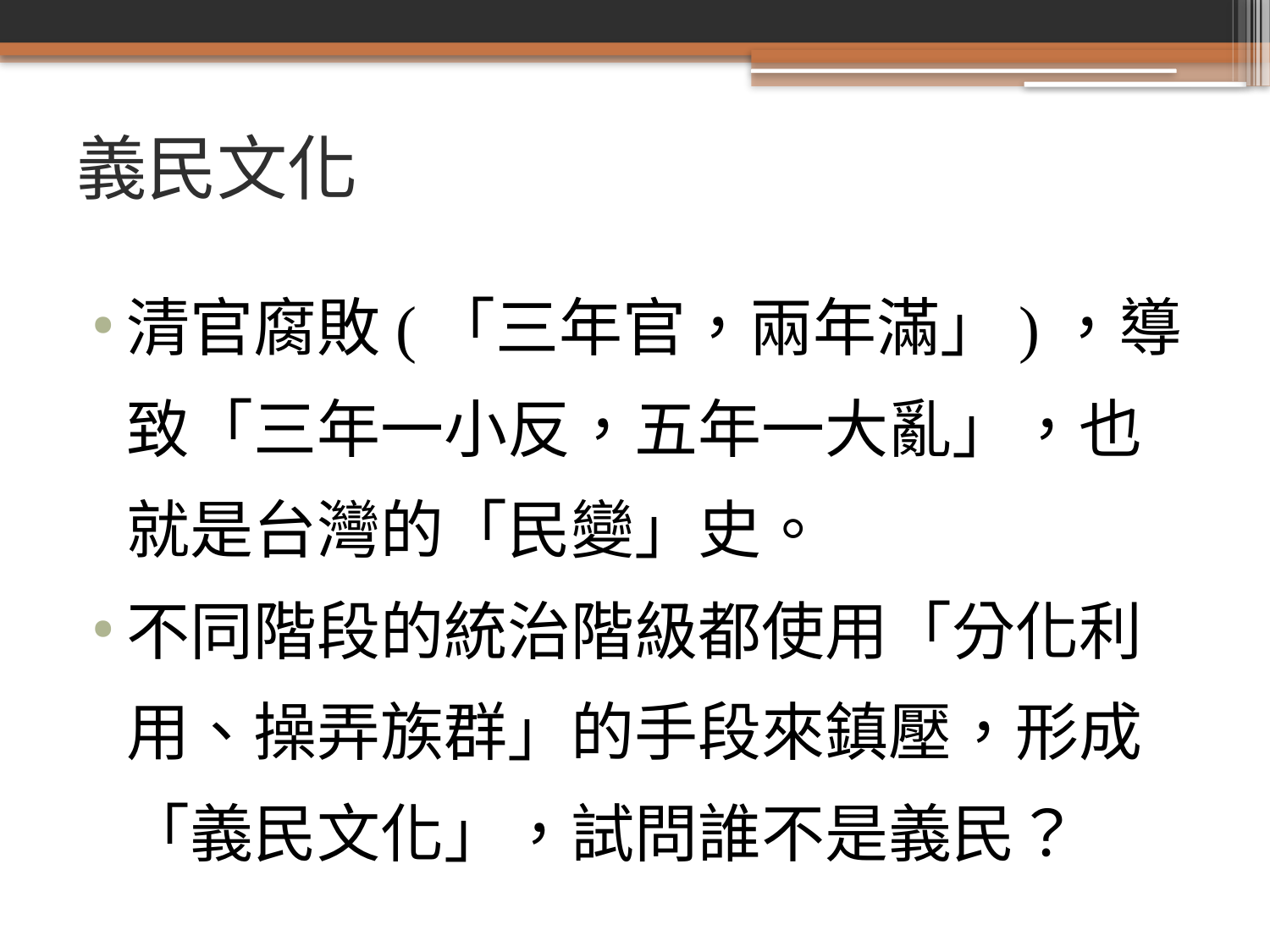

# 義民文化
清官腐敗(「三年官，兩年滿」)，導致「三年一小反，五年一大亂」，也就是台灣的「民變」史。
不同階段的統治階級都使用「分化利用、操弄族群」的手段來鎮壓，形成「義民文化」，試問誰不是義民？